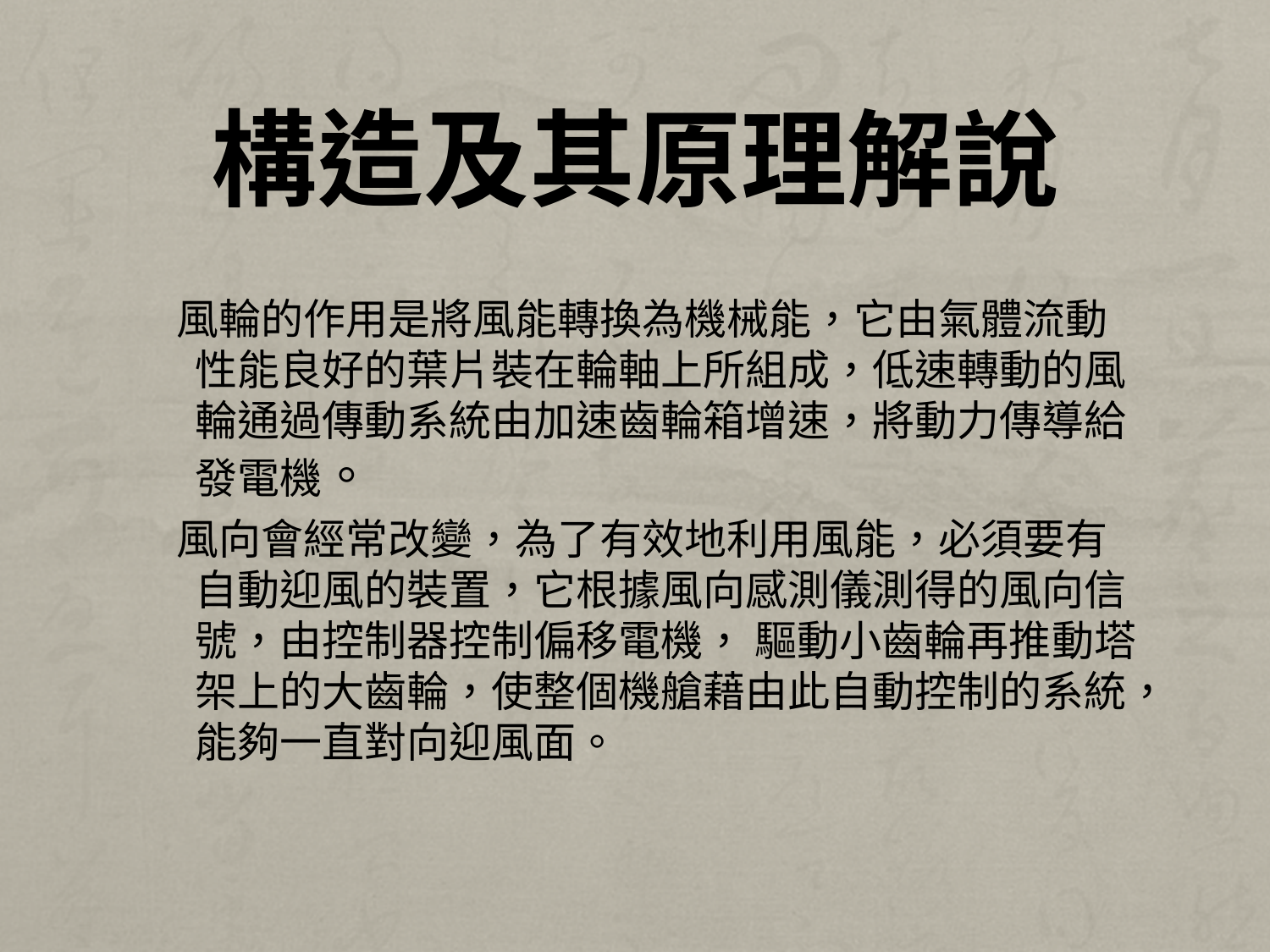

構造及其原理解說
  風輪的作用是將風能轉換為機械能，它由氣體流動性能良好的葉片裝在輪軸上所組成，低速轉動的風輪通過傳動系統由加速齒輪箱增速，將動力傳導給發電機。
  風向會經常改變，為了有效地利用風能，必須要有自動迎風的裝置，它根據風向感測儀測得的風向信號，由控制器控制偏移電機， 驅動小齒輪再推動塔架上的大齒輪，使整個機艙藉由此自動控制的系統，能夠一直對向迎風面。